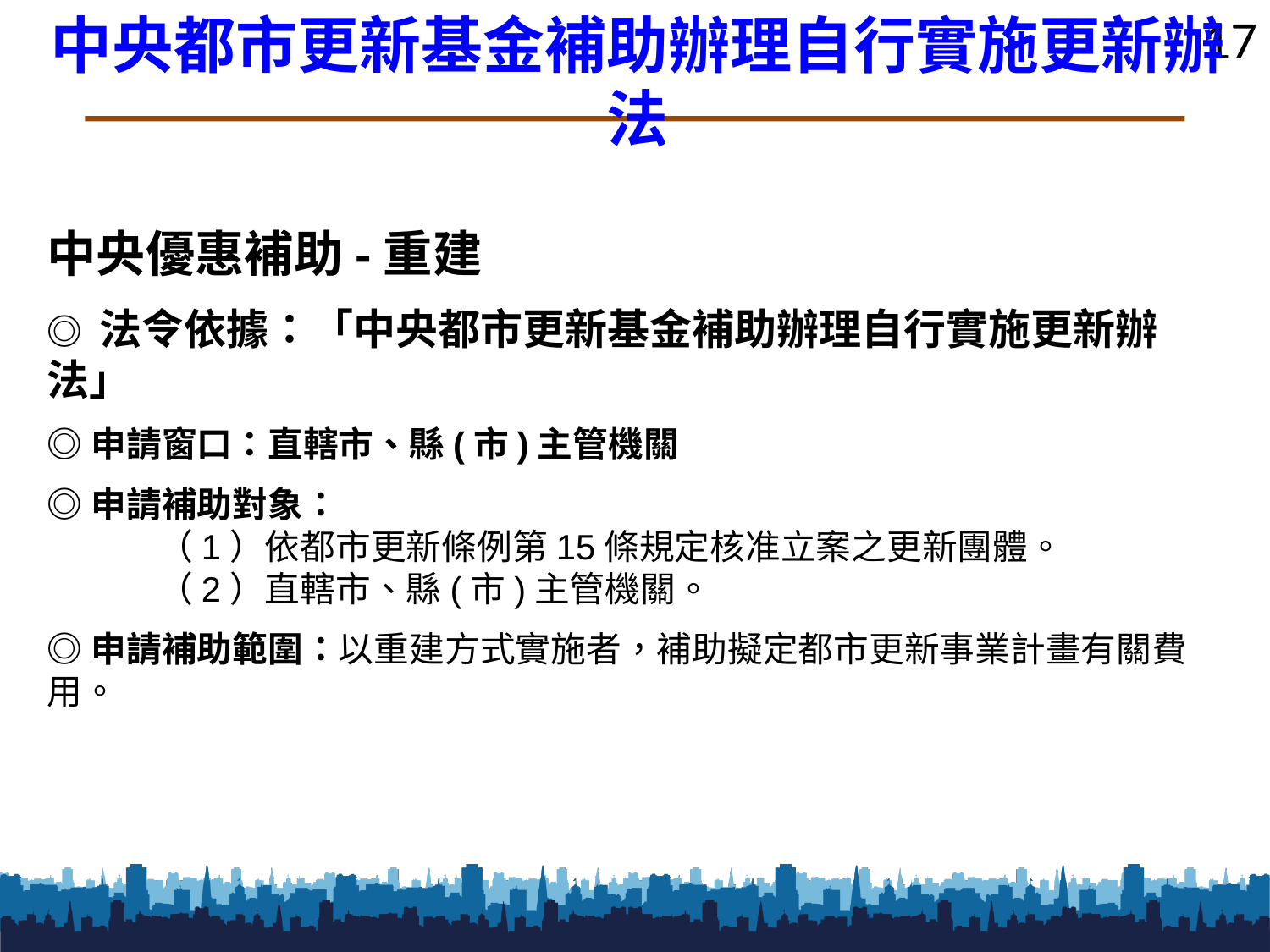

中央都市更新基金補助辦理自行實施更新辦法
中央優惠補助-重建
◎ 法令依據：「中央都市更新基金補助辦理自行實施更新辦法」
◎申請窗口：直轄市、縣(市)主管機關
◎申請補助對象：
             （1）依都市更新條例第15條規定核准立案之更新團體。
             （2）直轄市、縣(市)主管機關。
◎申請補助範圍：以重建方式實施者，補助擬定都市更新事業計畫有關費用。